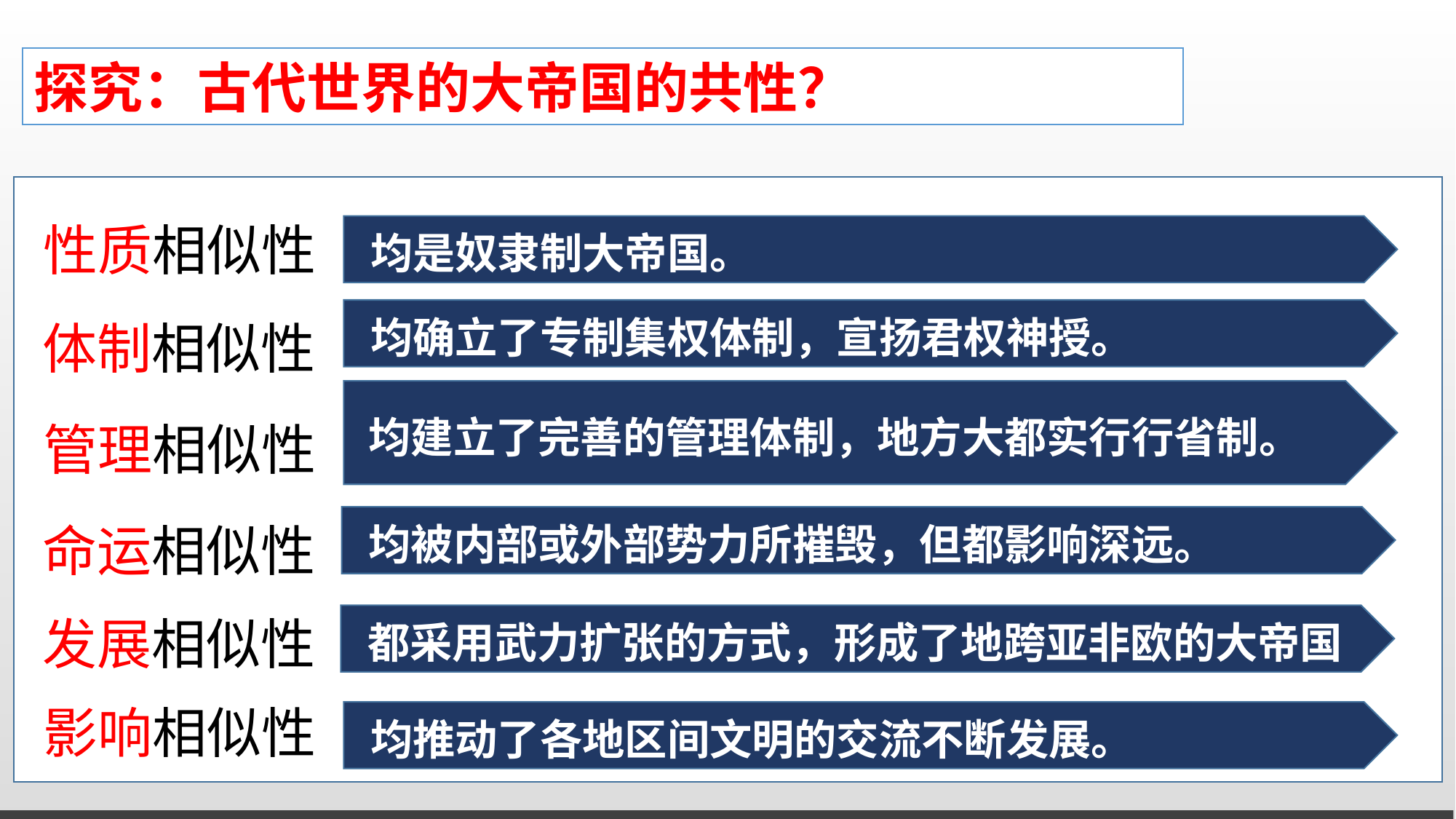

探究：古代世界的大帝国的共性？

性质相似性

均是奴隶制大帝国。

均确立了专制集权体制，宣扬君权神授。
体制相似性

均建立了完善的管理体制，地方大都实行行省制。
管理相似性

均被内部或外部势力所摧毁，但都影响深远。
命运相似性
发展相似性

都采用武力扩张的方式，形成了地跨亚非欧的大帝国
影响相似性

均推动了各地区间文明的交流不断发展。